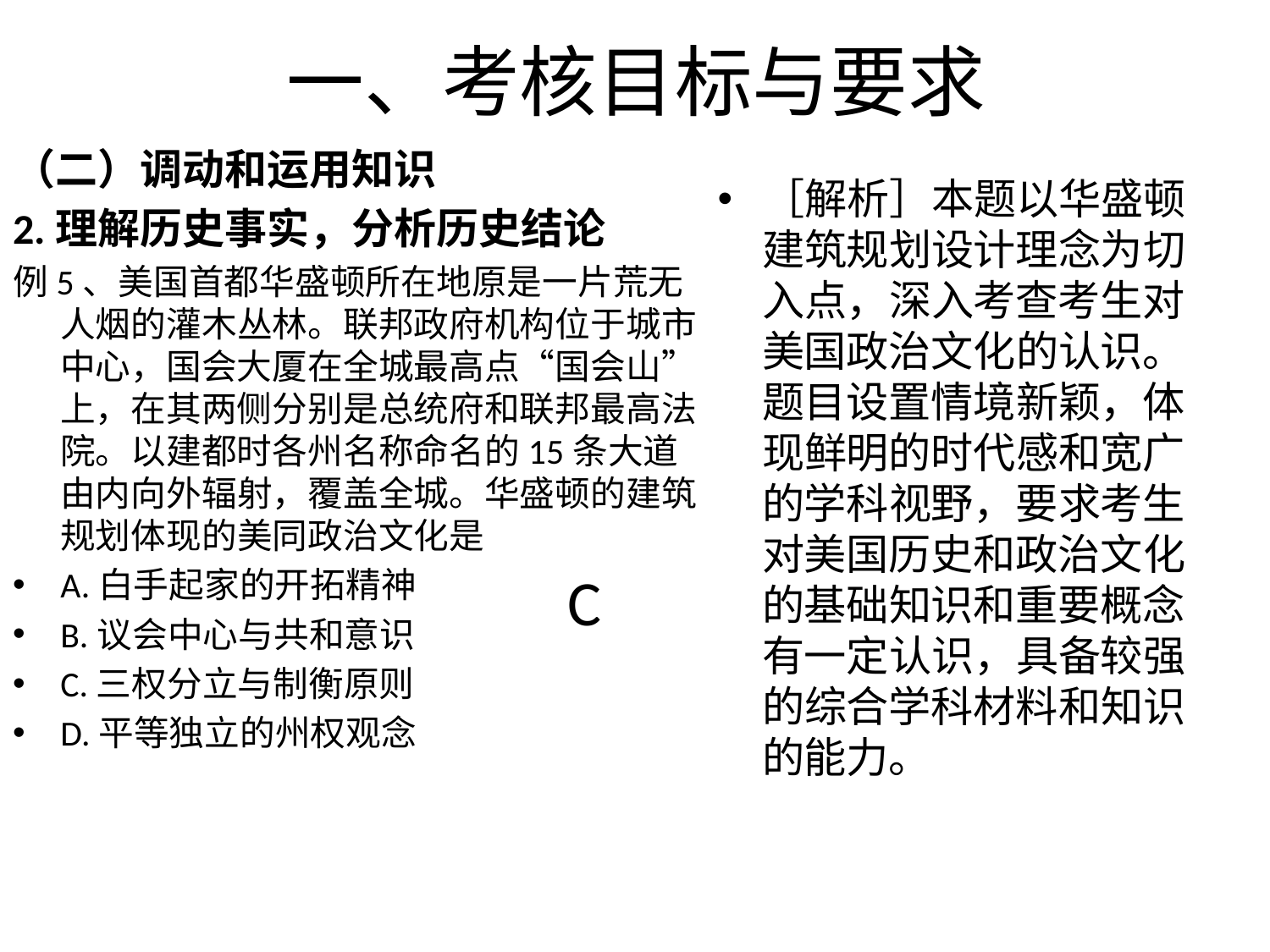

# 一、考核目标与要求
（二）调动和运用知识
2.理解历史事实，分析历史结论
例5、美国首都华盛顿所在地原是一片荒无人烟的灌木丛林。联邦政府机构位于城市中心，国会大厦在全城最高点“国会山”上，在其两侧分别是总统府和联邦最高法院。以建都时各州名称命名的15条大道由内向外辐射，覆盖全城。华盛顿的建筑规划体现的美同政治文化是
A.白手起家的开拓精神
B.议会中心与共和意识
C.三权分立与制衡原则
D.平等独立的州权观念

［解析］本题以华盛顿建筑规划设计理念为切入点，深入考查考生对美国政治文化的认识。题目设置情境新颖，体现鲜明的时代感和宽广的学科视野，要求考生对美国历史和政治文化的基础知识和重要概念有一定认识，具备较强的综合学科材料和知识的能力。

C